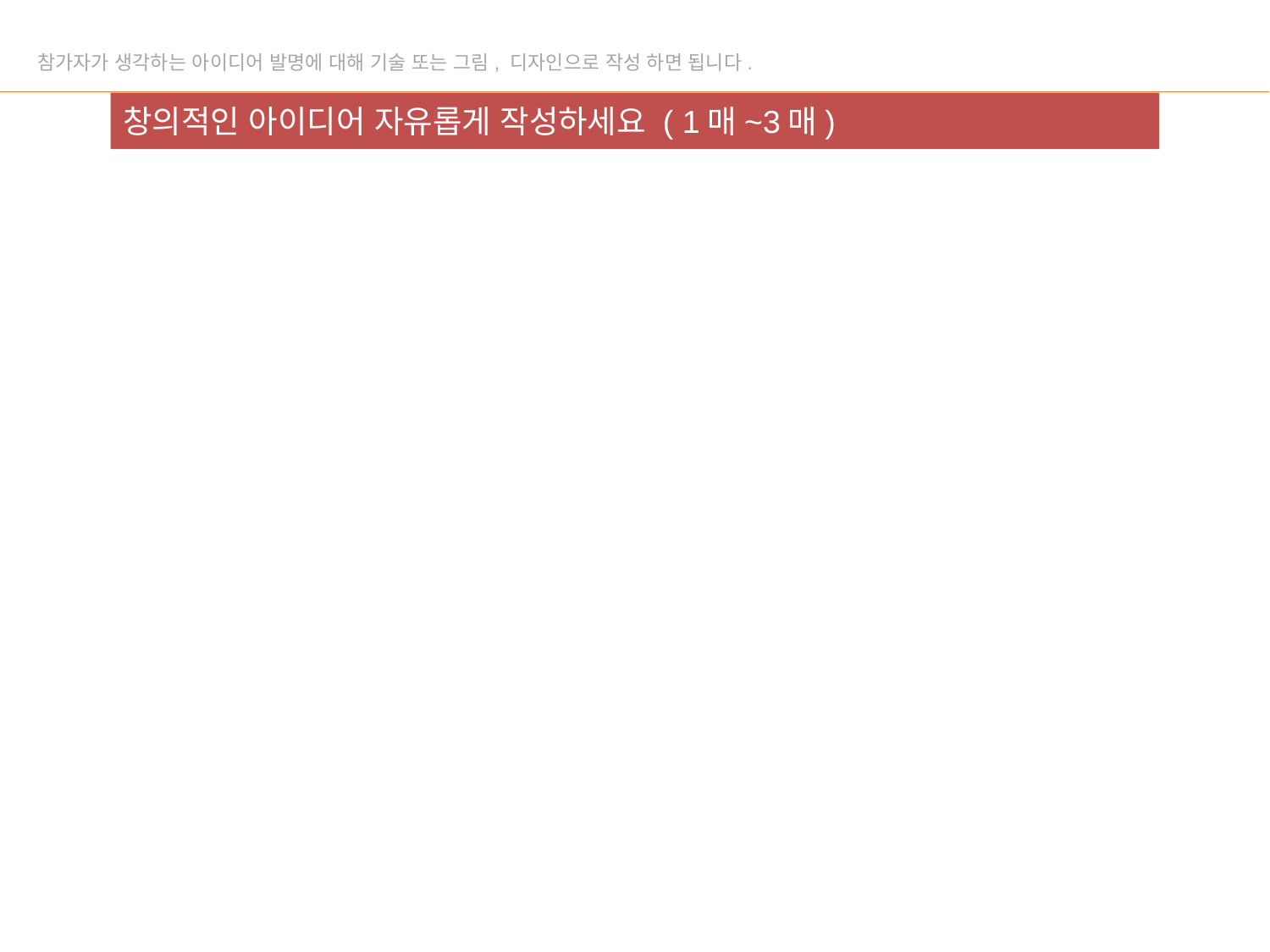

참가자가 생각하는 아이디어 발명에 대해 기술 또는 그림, 디자인으로 작성 하면 됩니다.
창의적인 아이디어 자유롭게 작성하세요 ( 1매~3매)